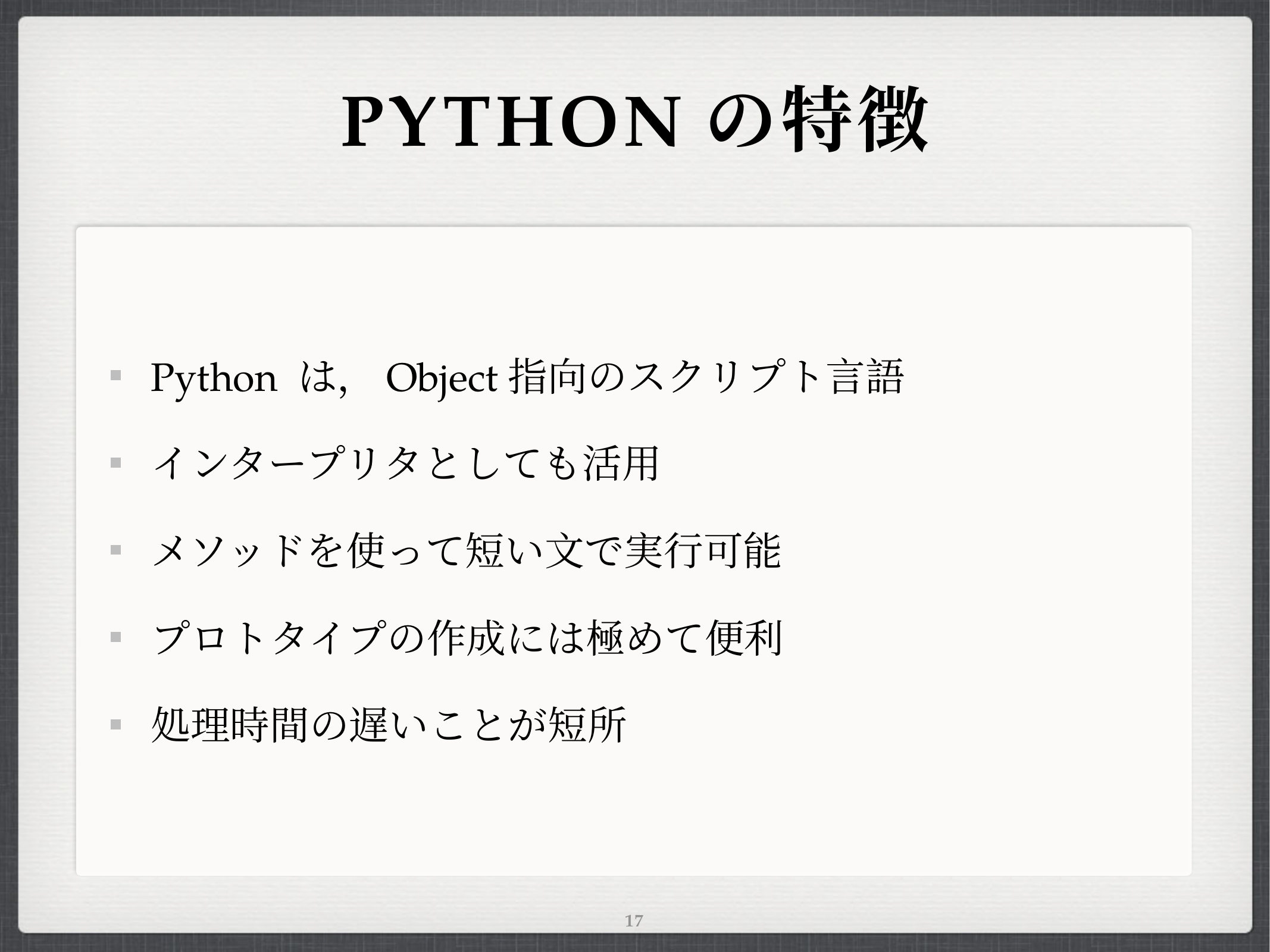

# Pythonの特徴
Python は，Object指向のスクリプト言語
インタープリタとしても活用
メソッドを使って短い文で実行可能
プロトタイプの作成には極めて便利
処理時間の遅いことが短所
17